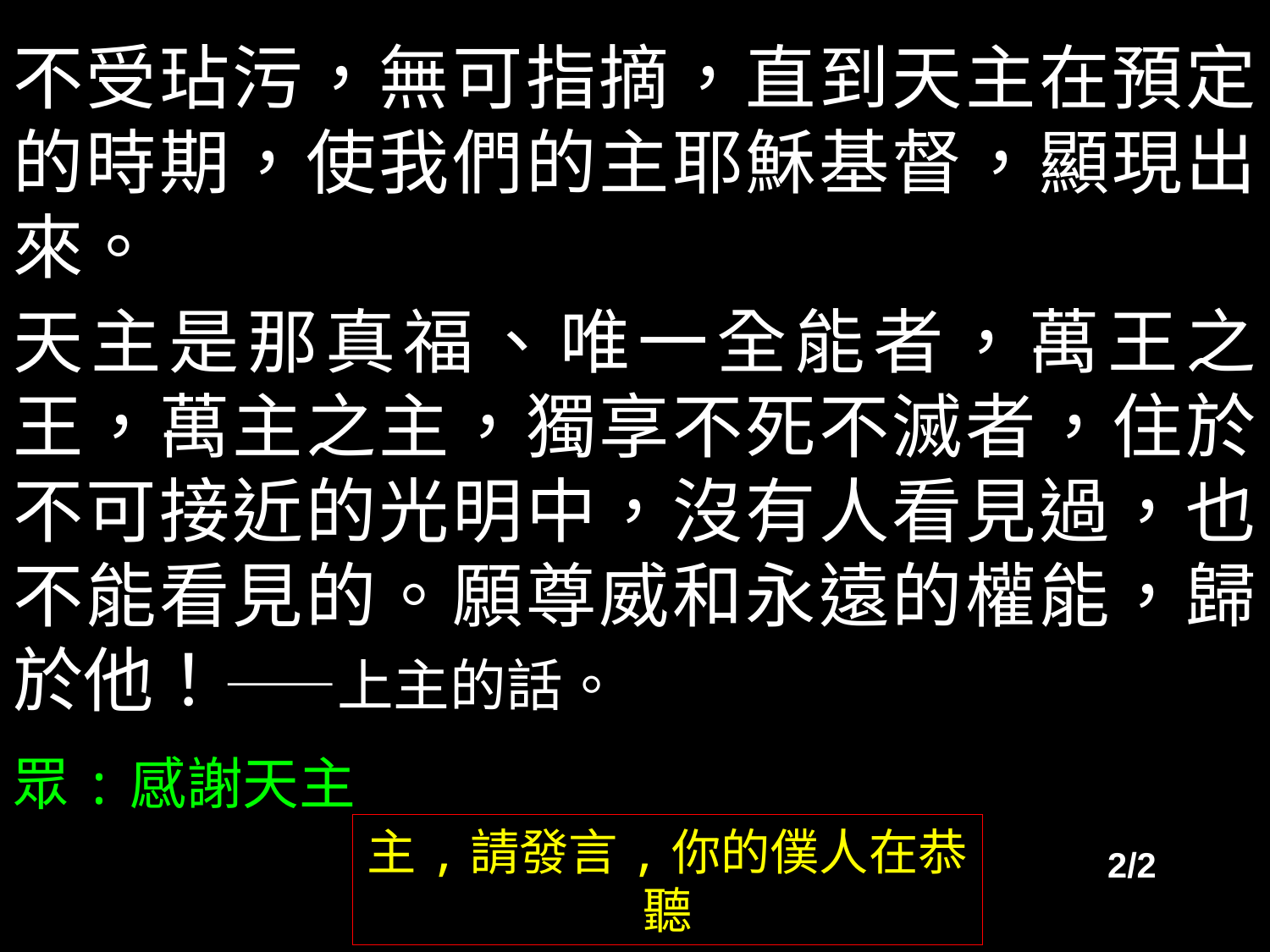

不受玷污，無可指摘，直到天主在預定的時期，使我們的主耶穌基督，顯現出來。
天主是那真福、唯一全能者，萬王之王，萬主之主，獨享不死不滅者，住於不可接近的光明中，沒有人看見過，也不能看見的。願尊威和永遠的權能，歸於他！——上主的話。
眾:感謝天主

主,請發言,你的僕人在恭聽
2/2